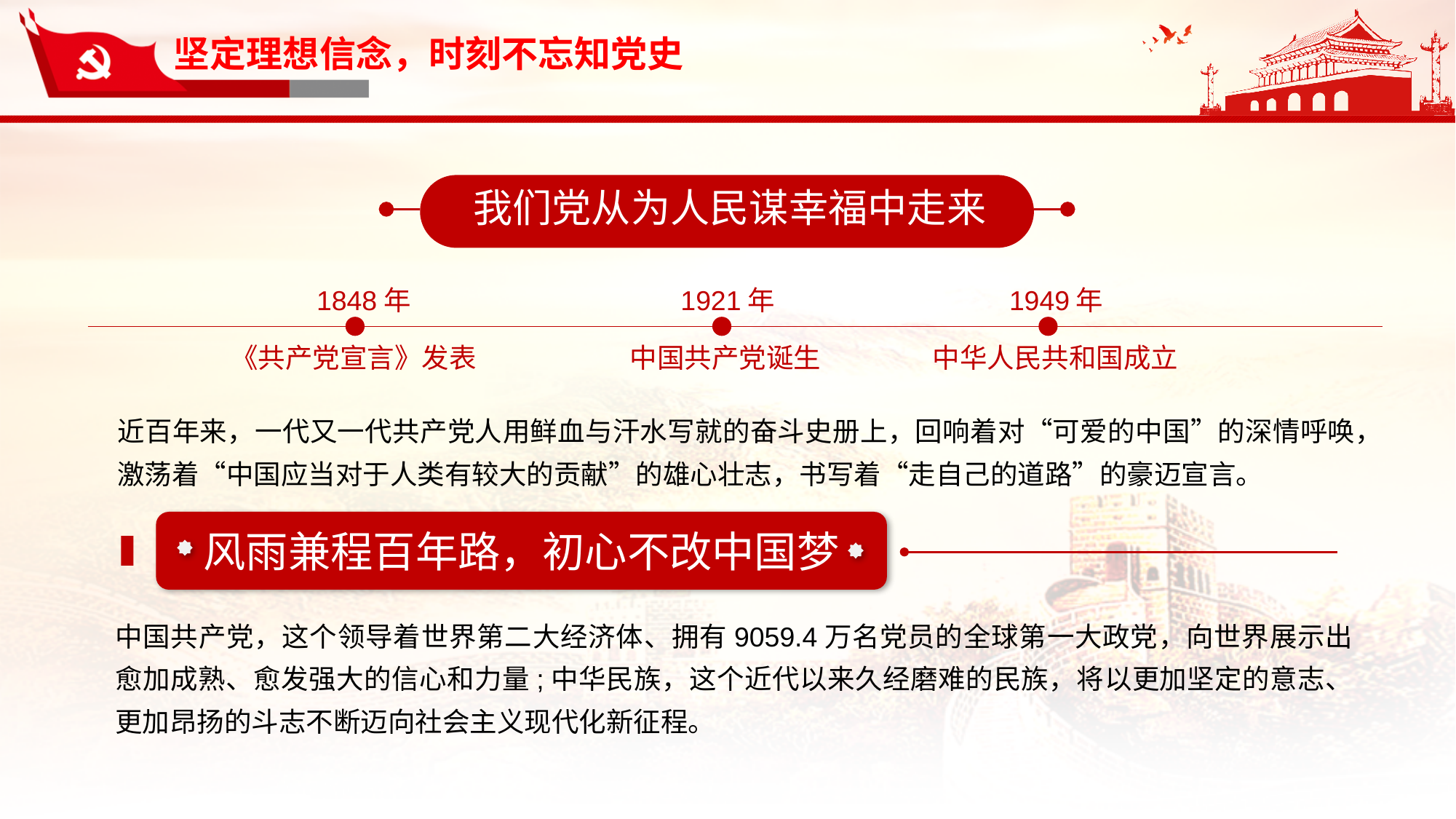

我们党从为人民谋幸福中走来
1848年

《共产党宣言》发表
1921年

中国共产党诞生
1949年

中华人民共和国成立
近百年来，一代又一代共产党人用鲜血与汗水写就的奋斗史册上，回响着对“可爱的中国”的深情呼唤，激荡着“中国应当对于人类有较大的贡献”的雄心壮志，书写着“走自己的道路”的豪迈宣言。
风雨兼程百年路，初心不改中国梦

中国共产党，这个领导着世界第二大经济体、拥有9059.4万名党员的全球第一大政党，向世界展示出愈加成熟、愈发强大的信心和力量;中华民族，这个近代以来久经磨难的民族，将以更加坚定的意志、更加昂扬的斗志不断迈向社会主义现代化新征程。